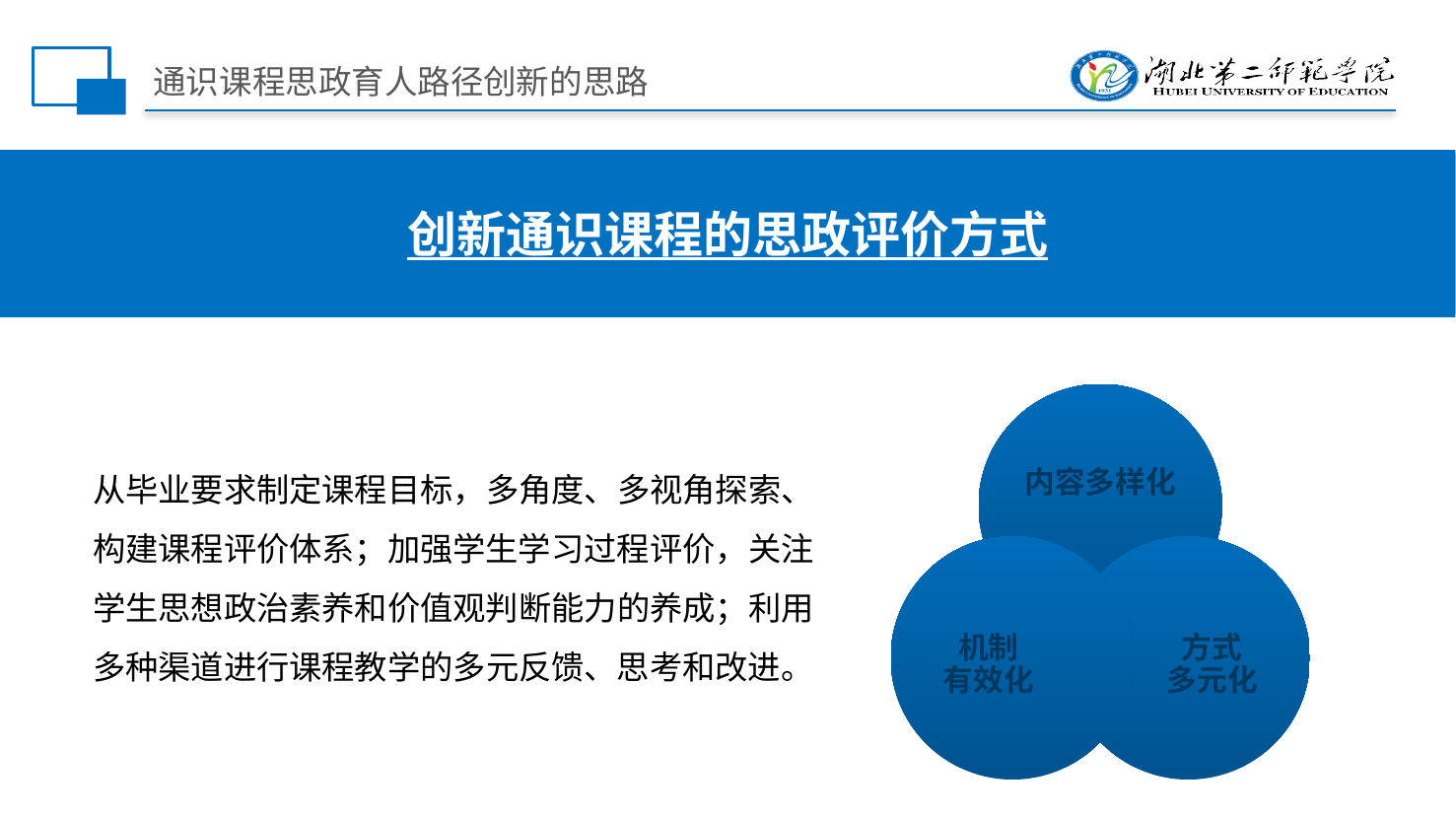

# 通识课程思政育人路径创新的思路
创新通识课程的思政评价方式
内容多样化
机制
有效化
方式
多元化
从毕业要求制定课程目标，多角度、多视角探索、构建课程评价体系；加强学生学习过程评价，关注学生思想政治素养和价值观判断能力的养成；利用多种渠道进行课程教学的多元反馈、思考和改进。